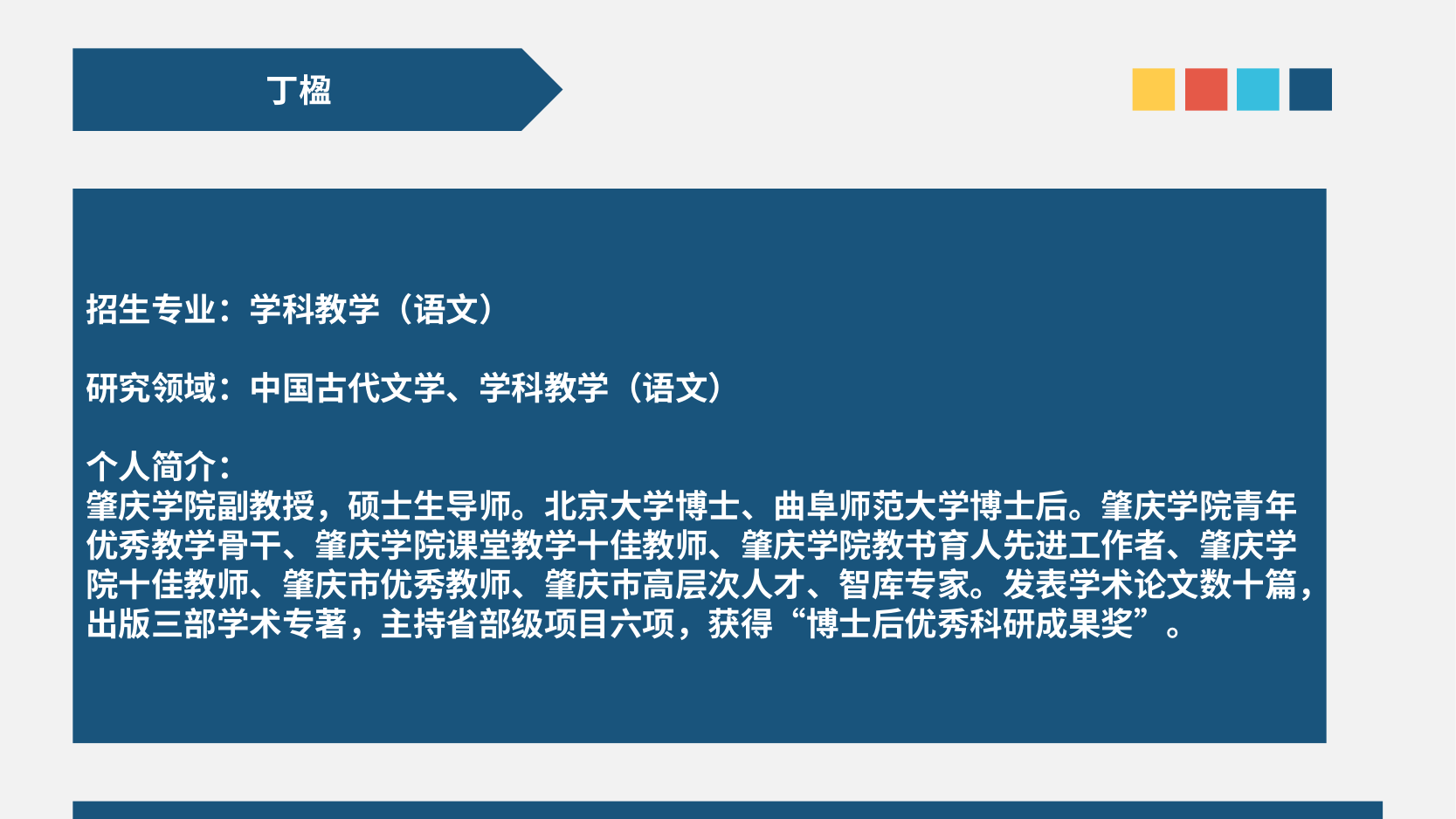

丁楹

招生专业：学科教学（语文）

研究领域：中国古代文学、学科教学（语文）

个人简介：
肇庆学院副教授，硕士生导师。北京大学博士、曲阜师范大学博士后。肇庆学院青年优秀教学骨干、肇庆学院课堂教学十佳教师、肇庆学院教书育人先进工作者、肇庆学院十佳教师、肇庆市优秀教师、肇庆巿高层次人才、智库专家。发表学术论文数十篇，出版三部学术专著，主持省部级项目六项，获得“博士后优秀科研成果奖”。